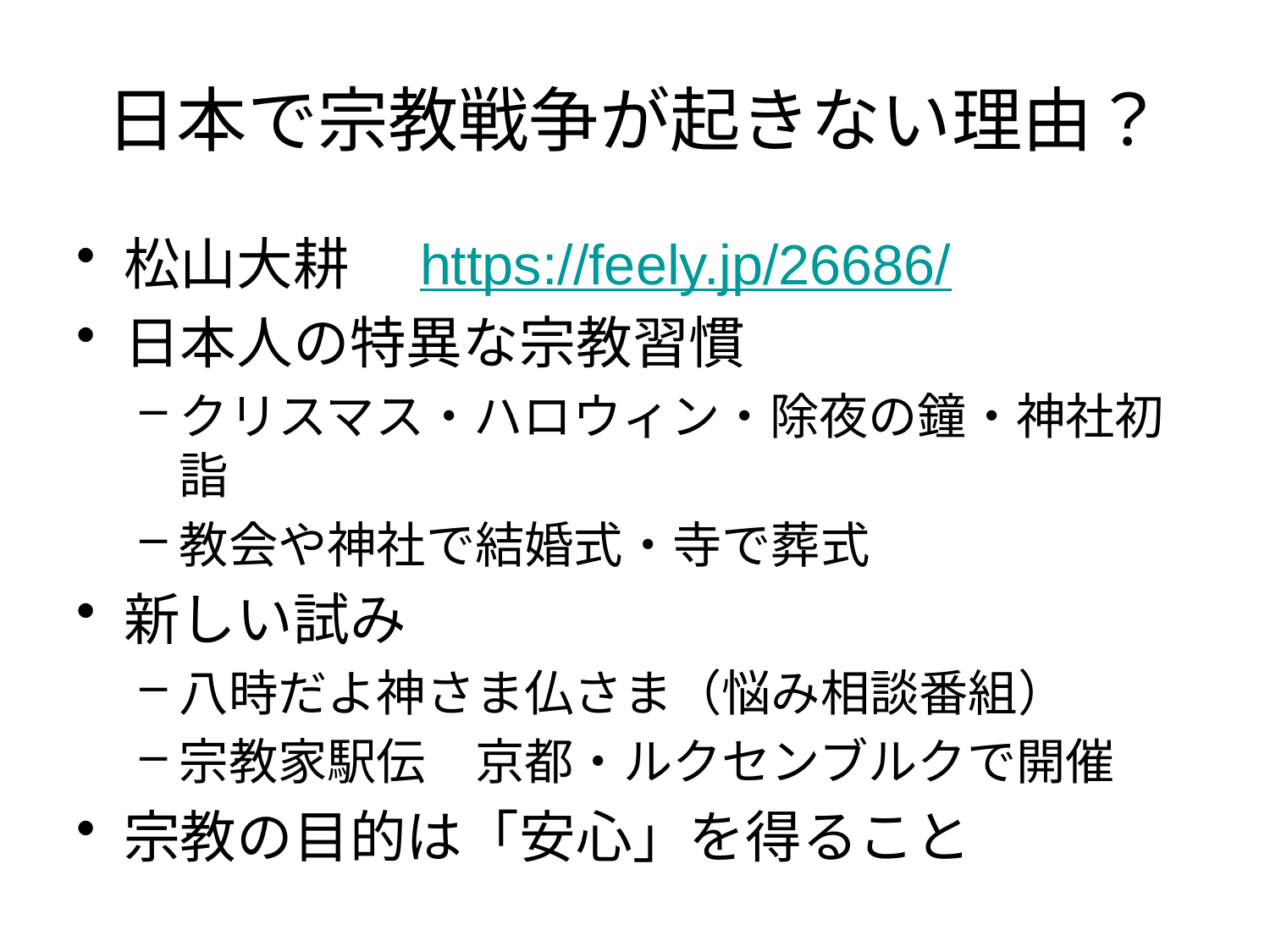

# 日本で宗教戦争が起きない理由？
松山大耕　https://feely.jp/26686/
日本人の特異な宗教習慣
クリスマス・ハロウィン・除夜の鐘・神社初詣
教会や神社で結婚式・寺で葬式
新しい試み
八時だよ神さま仏さま（悩み相談番組）
宗教家駅伝　京都・ルクセンブルクで開催
宗教の目的は「安心」を得ること